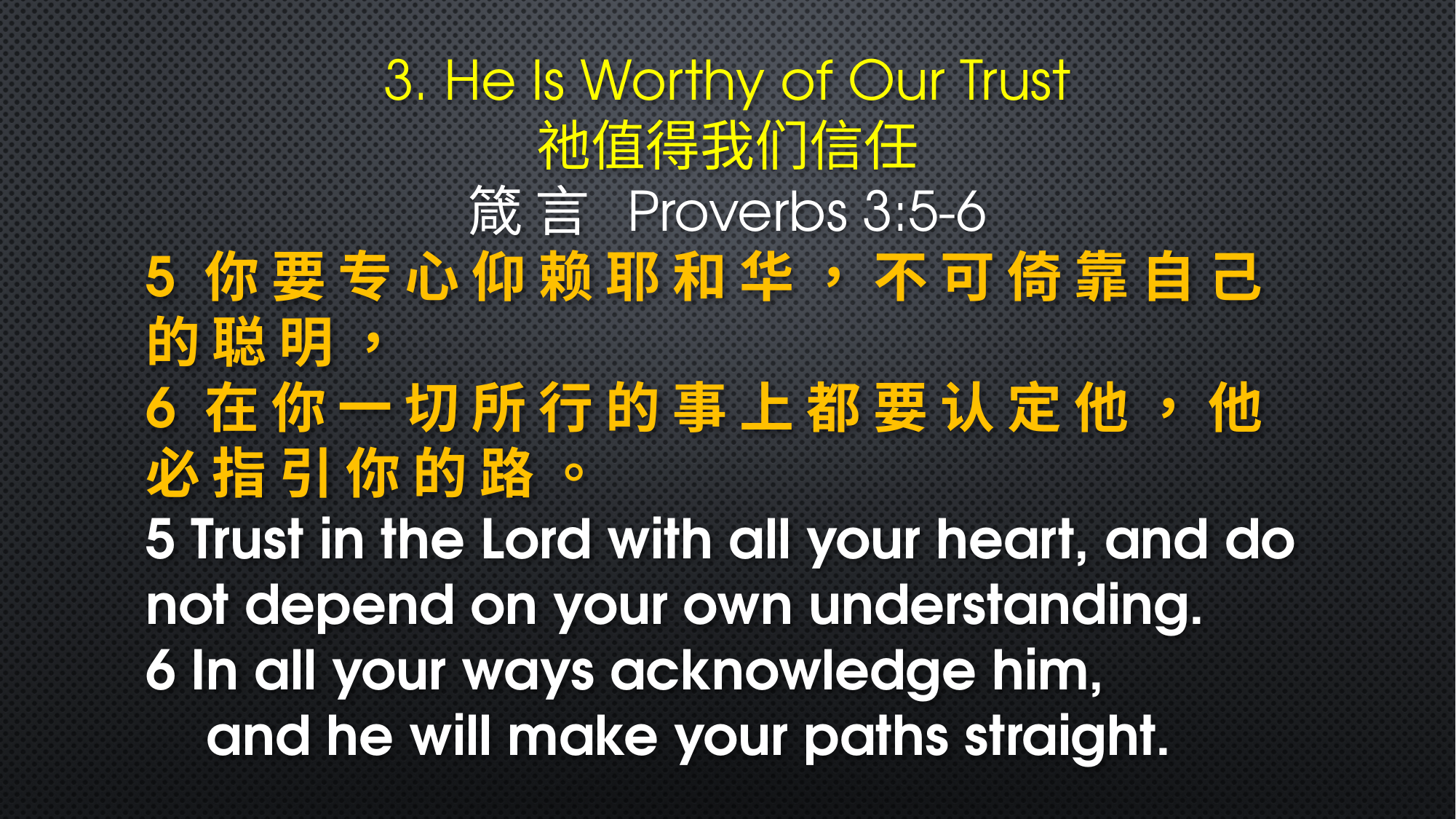

3. He Is Worthy of Our Trust
祂值得我们信任
箴 言  Proverbs 3:5-6
5 你 要 专 心 仰 赖 耶 和 华 ， 不 可 倚 靠 自 己 的 聪 明 ，
6 在 你 一 切 所 行 的 事 上 都 要 认 定 他 ， 他 必 指 引 你 的 路 。
5 Trust in the Lord with all your heart, and do not depend on your own understanding.
6 In all your ways acknowledge him,
    and he will make your paths straight.